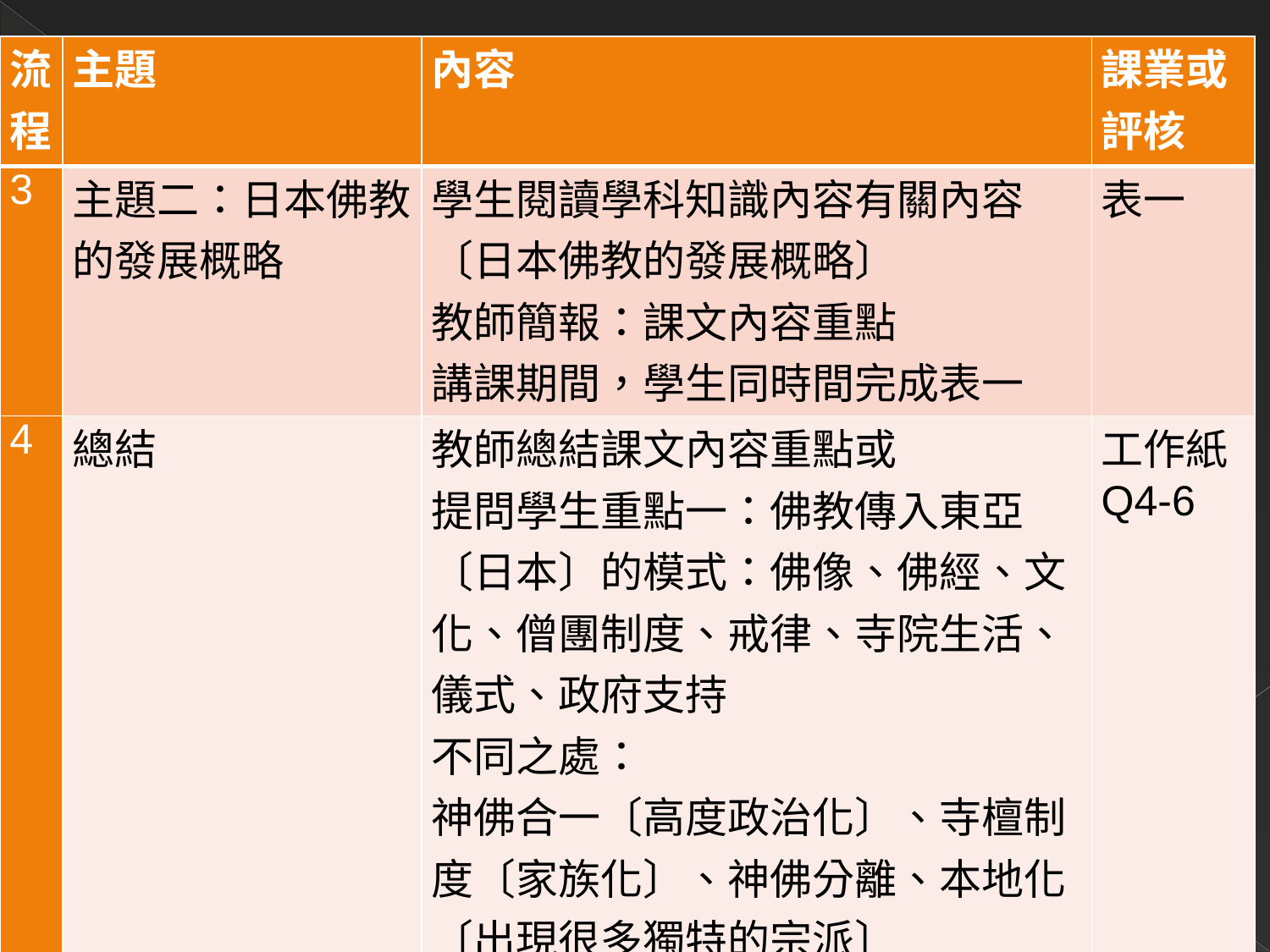

| 流程 | 主題 | 內容 | 課業或評核 |
| --- | --- | --- | --- |
| 3 | 主題二：日本佛教的發展概略 | 學生閱讀學科知識內容有關內容〔日本佛教的發展概略〕 教師簡報：課文內容重點 講課期間，學生同時間完成表一 | 表一 |
| 4 | 總結 | 教師總結課文內容重點或 提問學生重點一：佛教傳入東亞〔日本〕的模式：佛像、佛經、文化、僧團制度、戒律、寺院生活、儀式、政府支持 不同之處： 神佛合一〔高度政治化〕、寺檀制度〔家族化〕、神佛分離、本地化〔出現很多獨特的宗派〕 | 工作紙 Q4-6 |
#